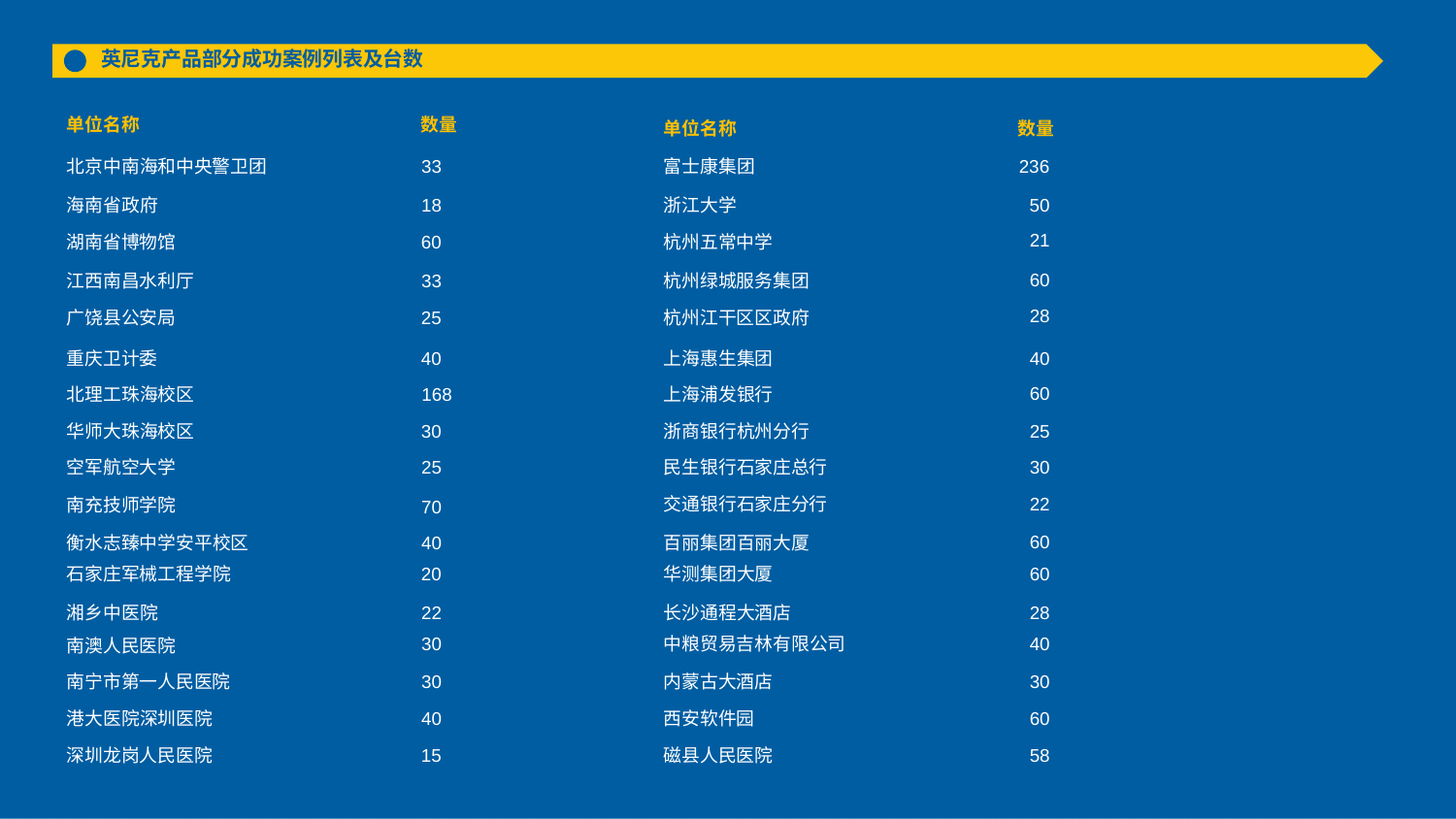

英尼克产品部分成功案例列表及台数

#

单位名称
数量
单位名称
数量
北京中南海和中央警卫团
33
富士康集团
236
海南省政府
18
浙江大学
50
21
湖南省博物馆
60
杭州五常中学
60
江西南昌水利厅
33
杭州绿城服务集团
28
广饶县公安局
25
杭州江干区区政府
重庆卫计委
40
上海惠生集团
40
60
北理工珠海校区
168
上海浦发银行
华师大珠海校区
30
浙商银行杭州分行
25
空军航空大学
25
民生银行石家庄总行
30
交通银行石家庄分行
22
南充技师学院
70
60
衡水志臻中学安平校区
40
百丽集团百丽大厦
石家庄军械工程学院
20
华测集团大厦
60
湘乡中医院
22
长沙通程大酒店
28
30
中粮贸易吉林有限公司
40
南澳人民医院
南宁市第一人民医院
30
内蒙古大酒店
30
港大医院深圳医院
40
西安软件园
60
深圳龙岗人民医院
15
磁县人民医院
58
26